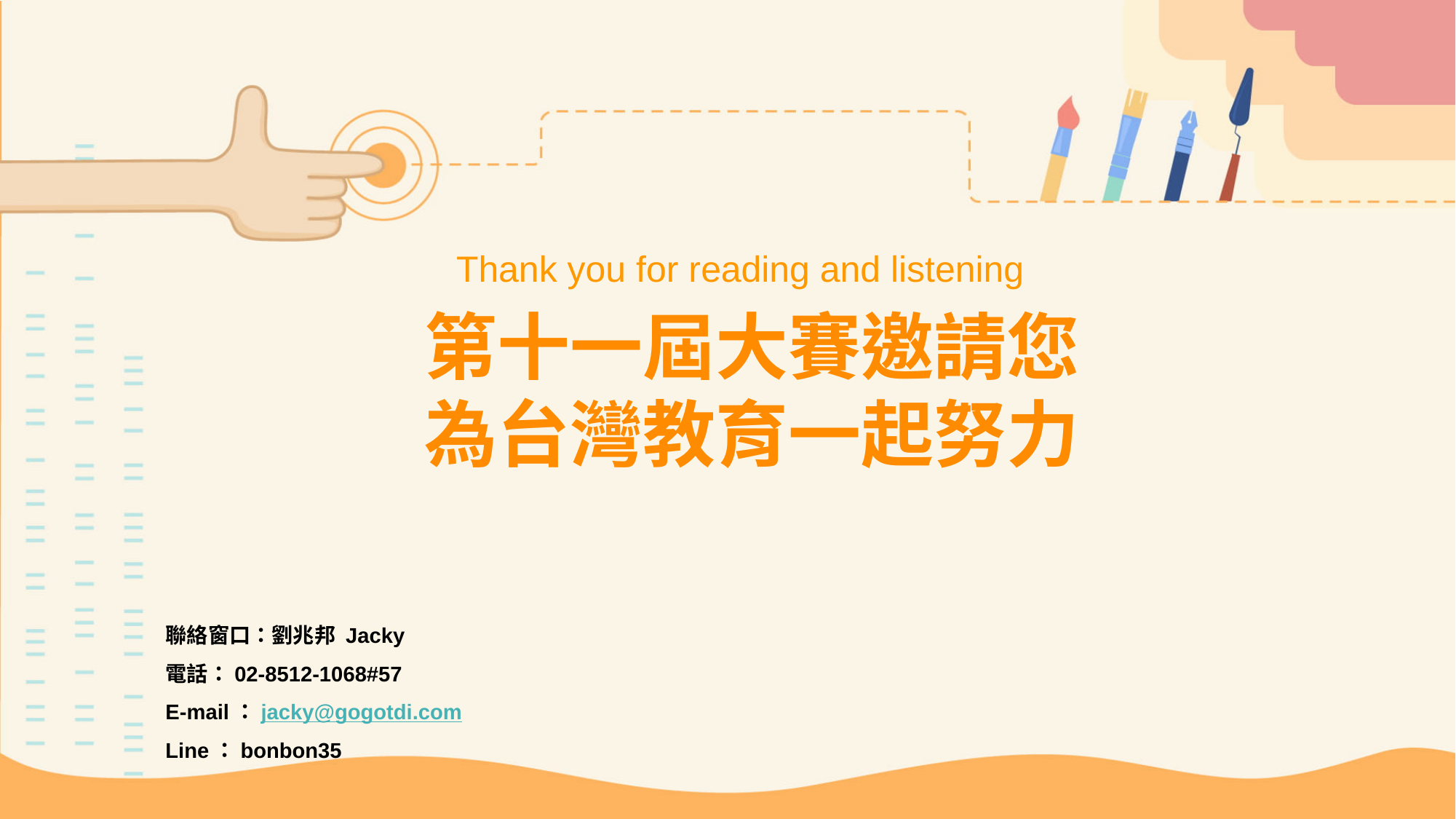

Thank you for reading and listening
第十一屆大賽邀請您
為台灣教育一起努力
聯絡窗口：劉兆邦 Jacky
電話：02-8512-1068#57
E-mail：jacky@gogotdi.com
Line：bonbon35